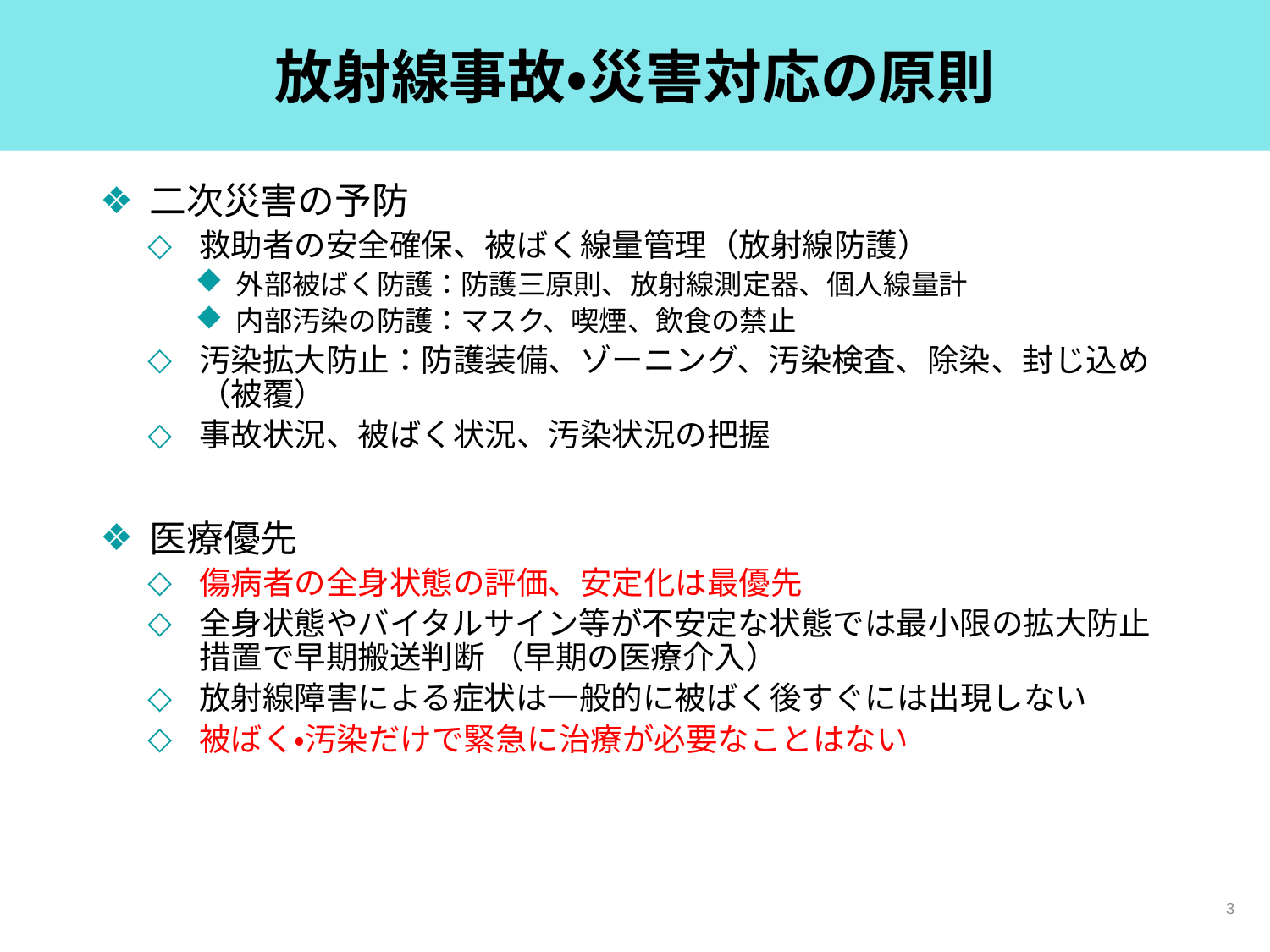

# 放射線事故・災害対応の原則
二次災害の予防
救助者の安全確保、被ばく線量管理（放射線防護）
外部被ばく防護：防護三原則、放射線測定器、個人線量計
内部汚染の防護：マスク、喫煙、飲食の禁止
汚染拡大防止：防護装備、ゾーニング、汚染検査、除染、封じ込め（被覆）
事故状況、被ばく状況、汚染状況の把握

医療優先
傷病者の全身状態の評価、安定化は最優先
全身状態やバイタルサイン等が不安定な状態では最小限の拡大防止措置で早期搬送判断 （早期の医療介入）
放射線障害による症状は一般的に被ばく後すぐには出現しない
被ばく・汚染だけで緊急に治療が必要なことはない
3